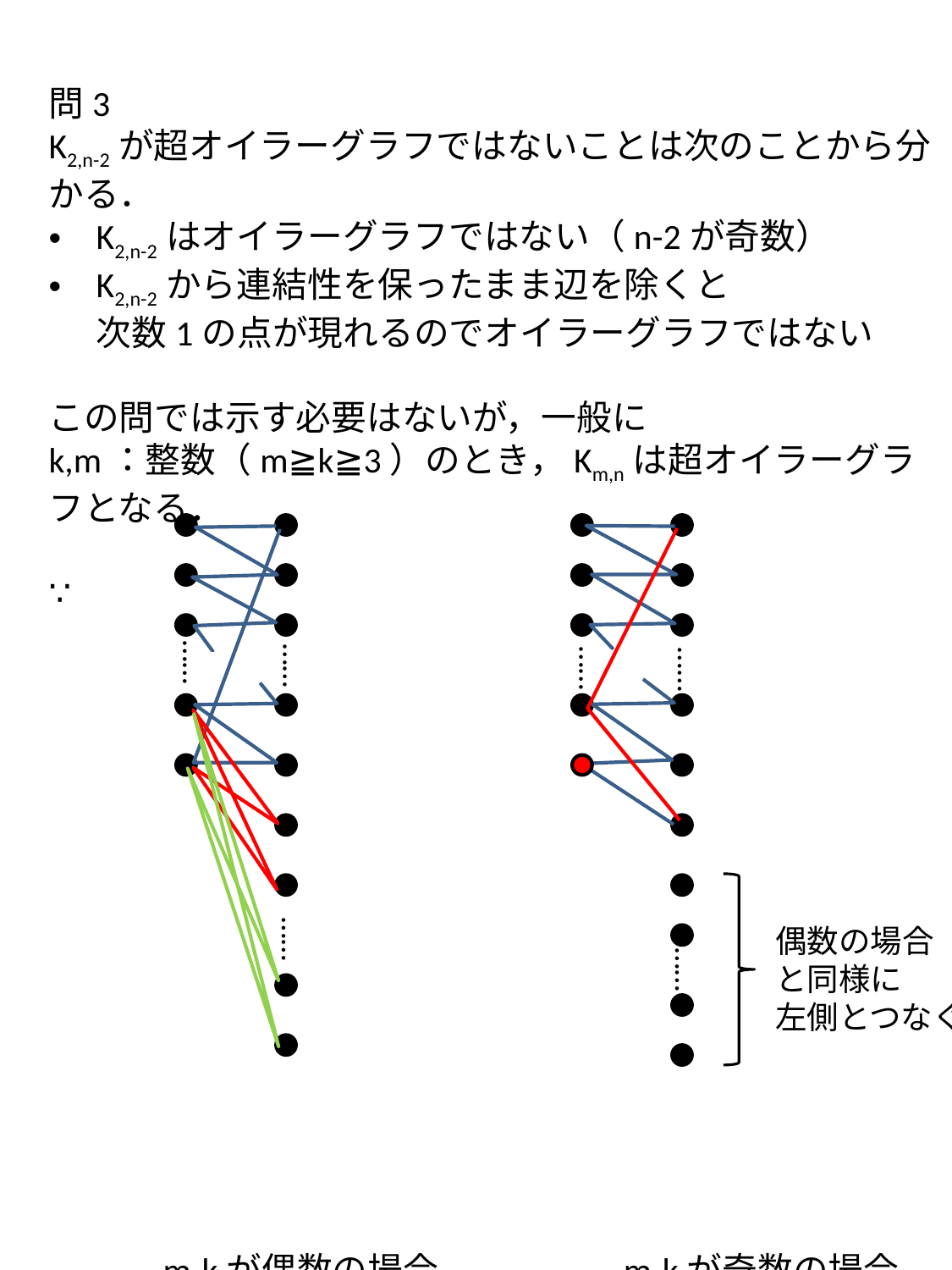

問3
K2,n-2が超オイラーグラフではないことは次のことから分かる．
K2,n-2はオイラーグラフではない（n-2が奇数）
K2,n-2から連結性を保ったまま辺を除くと
次数1の点が現れるのでオイラーグラフではない

この問では示す必要はないが，一般に
k,m：整数（m≧k≧3）のとき，Km,nは超オイラーグラフとなる．

∵

　　　m-kが偶数の場合　　　　　m-kが奇数の場合

……
……
……
……

……
偶数の場合
と同様に
左側とつなぐ

……